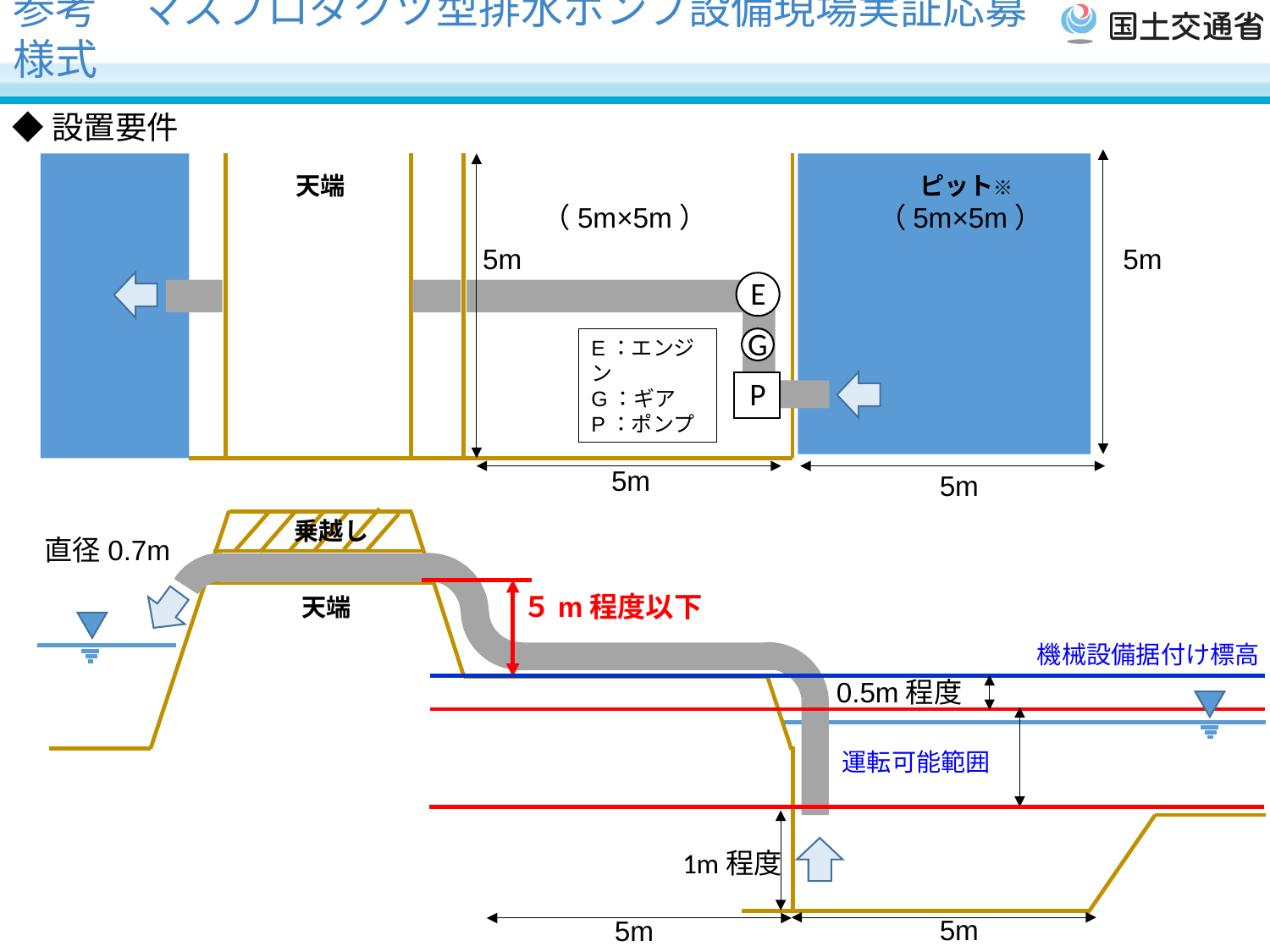

# 参考　マスプロダクツ型排水ポンプ設備現場実証応募様式
◆設置要件

ピット※
天端
（5m×5m）
（5m×5m）
5m
5m
E

G
E：エンジン
G：ギア
P：ポンプ

P

5m
5m
乗越し
直径0.7m

５m程度以下
天端

機械設備据付け標高

0.5m程度

運転可能範囲

1m程度
5m
5m
※　ピット寸法は参考　現場条件に応じて要検討